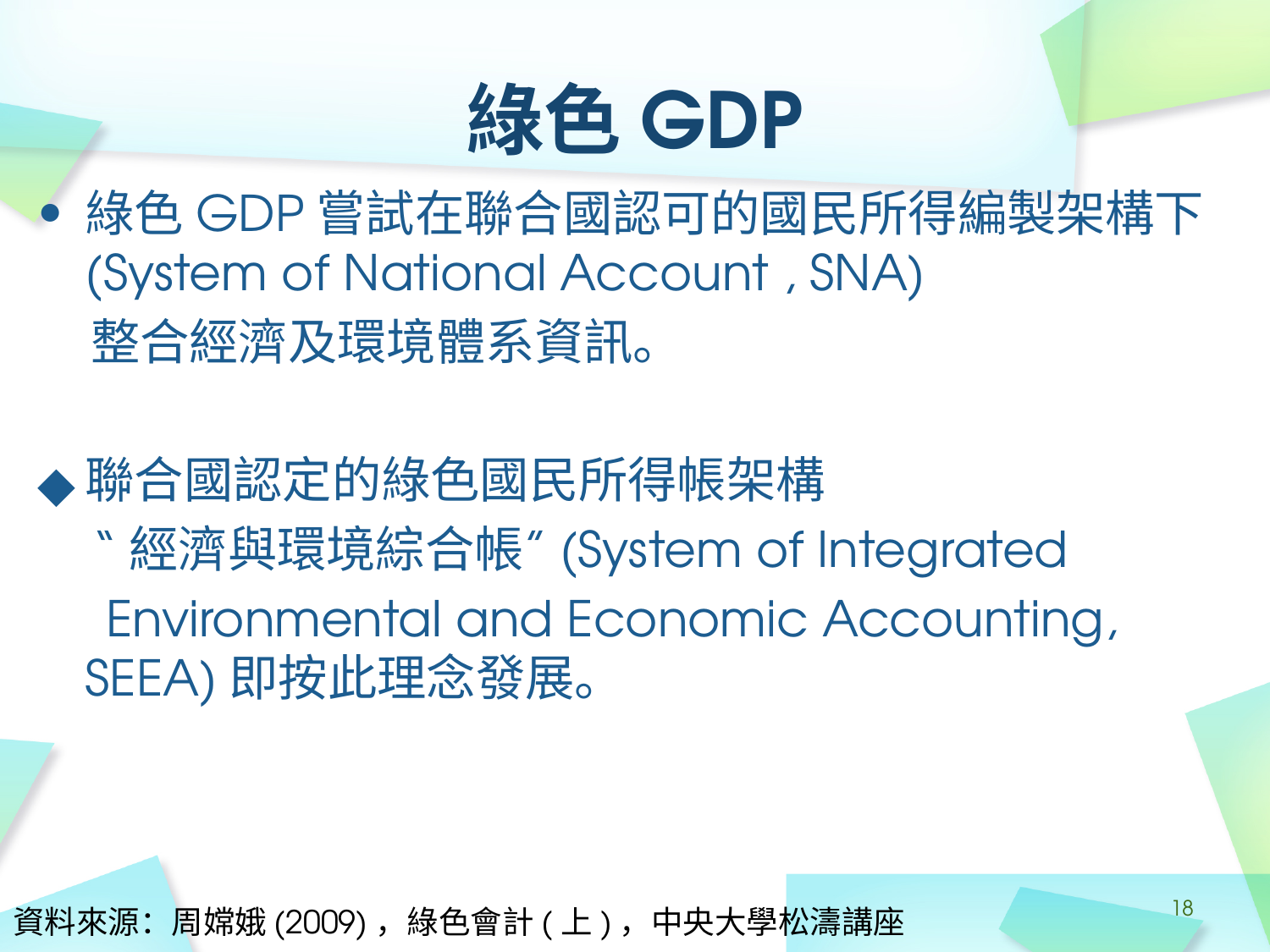

# 綠色GDP
綠色GDP嘗試在聯合國認可的國民所得編製架構下(System of National Account , SNA)
   整合經濟及環境體系資訊。

聯合國認定的綠色國民所得帳架構
    “經濟與環境綜合帳”(System of Integrated
     Environmental and Economic Accounting, SEEA)即按此理念發展。

18
資料來源：周嫦娥(2009)，綠色會計(上)，中央大學松濤講座